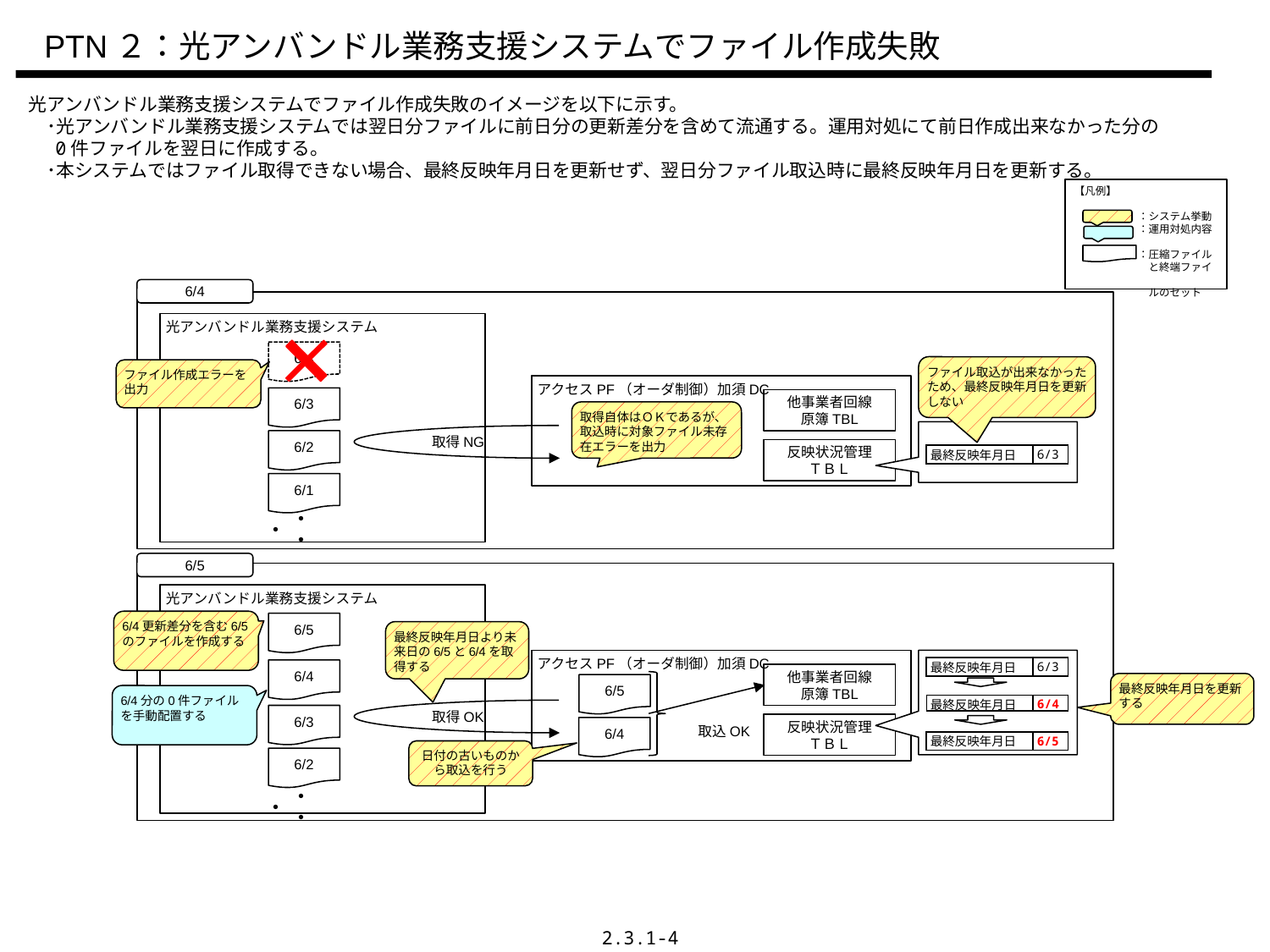

PTN２：光アンバンドル業務支援システムでファイル作成失敗

光アンバンドル業務支援システムでファイル作成失敗のイメージを以下に示す。
　･光アンバンドル業務支援システムでは翌日分ファイルに前日分の更新差分を含めて流通する。運用対処にて前日作成出来なかった分の
　 0件ファイルを翌日に作成する。
　･本システムではファイル取得できない場合、最終反映年月日を更新せず、翌日分ファイル取込時に最終反映年月日を更新する。
【凡例】

　　　　　　：システム挙動
　　　　　　：運用対処内容

　　　　　　：圧縮ファイル
　　　　　　　と終端ファイ
　　　　　　　ルのセット

6/4

光アンバンドル業務支援システム

6/4
ファイル取込が出来なかったため、最終反映年月日を更新しない
ファイル作成エラーを出力
アクセスPF（オーダ制御）加須DC
6/3
他事業者回線
原簿TBL
取得自体はＯＫであるが、取込時に対象ファイル未存在エラーを出力

取得NG
6/2
反映状況管理
ＴＢＬ
| 最終反映年月日 | 6/3 |
| --- | --- |
6/1
・・・

6/5

光アンバンドル業務支援システム
6/4更新差分を含む6/5のファイルを作成する

6/5
最終反映年月日より未来日の6/5と6/4を取得する
アクセスPF（オーダ制御）加須DC

| 最終反映年月日 | 6/3 |
| --- | --- |
6/4
他事業者回線
原簿TBL

最終反映年月日を更新する
6/5

6/4分の0件ファイルを手動配置する
| 最終反映年月日 | 6/4 |
| --- | --- |
取得OK
6/3
反映状況管理
ＴＢＬ

6/4
取込OK
| 最終反映年月日 | 6/5 |
| --- | --- |
日付の古いものから取込を行う
6/2
・・・